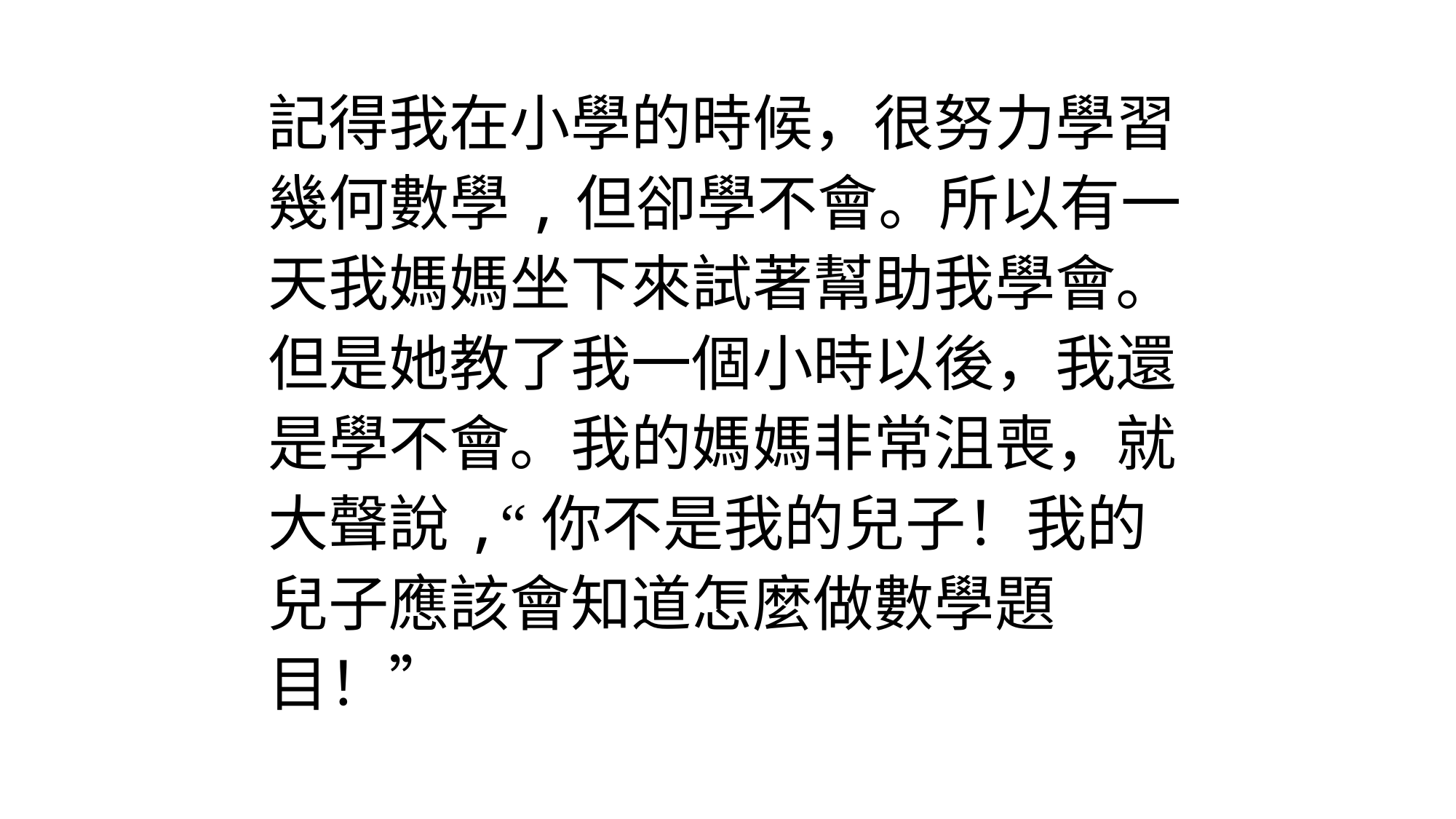

記得我在小學的時候，很努力學習幾何數學,但卻學不會。所以有一 天我媽媽坐下來試著幫助我學會。但是她教了我一個小時以後，我還是學不會。我的媽媽非常沮喪，就大聲說,“你不是我的兒子！我的
兒子應該會知道怎麼做數學題目！”